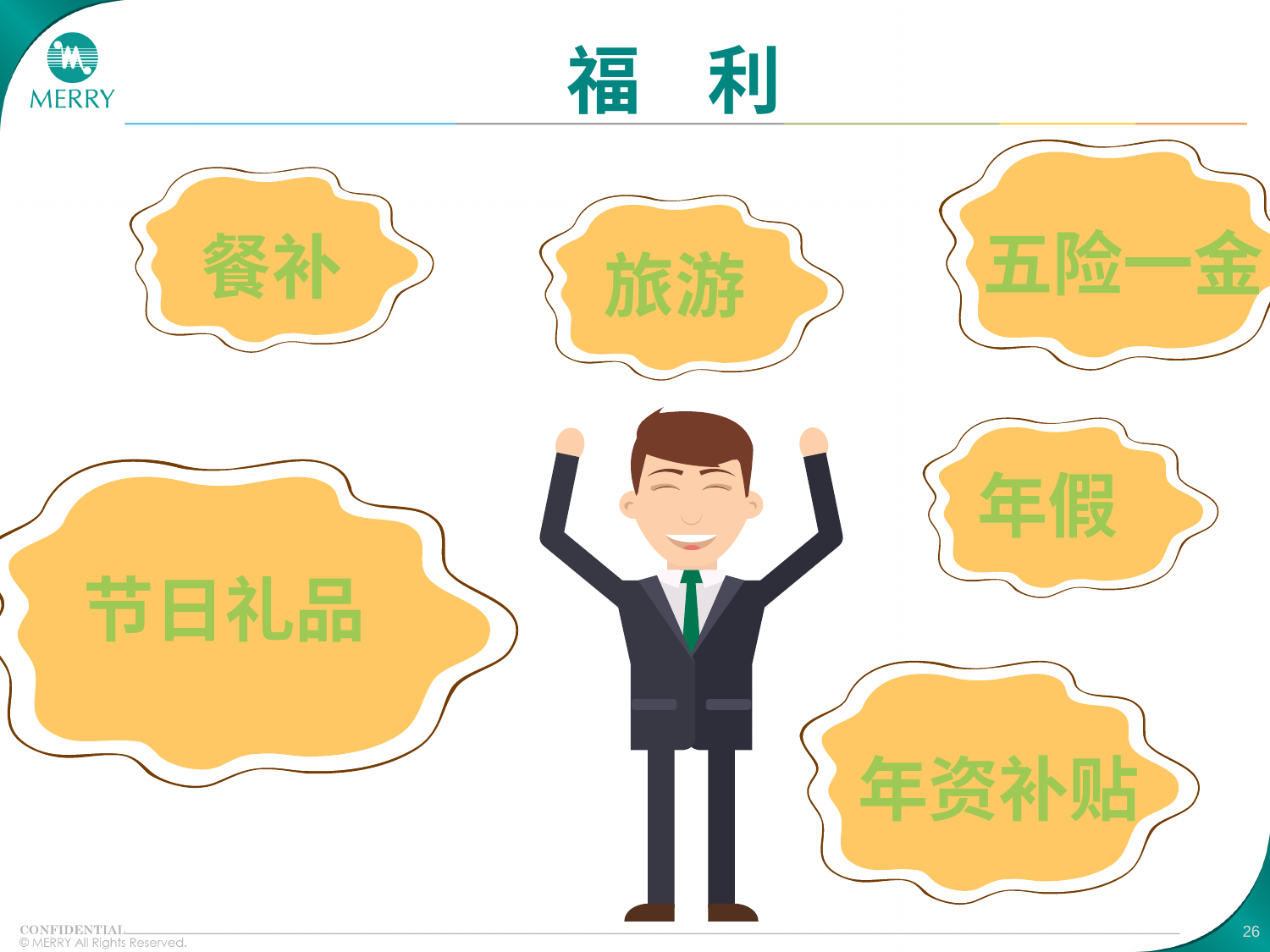

# 福    利

五险一金

餐补

旅游

年假

节日礼品

年资补贴